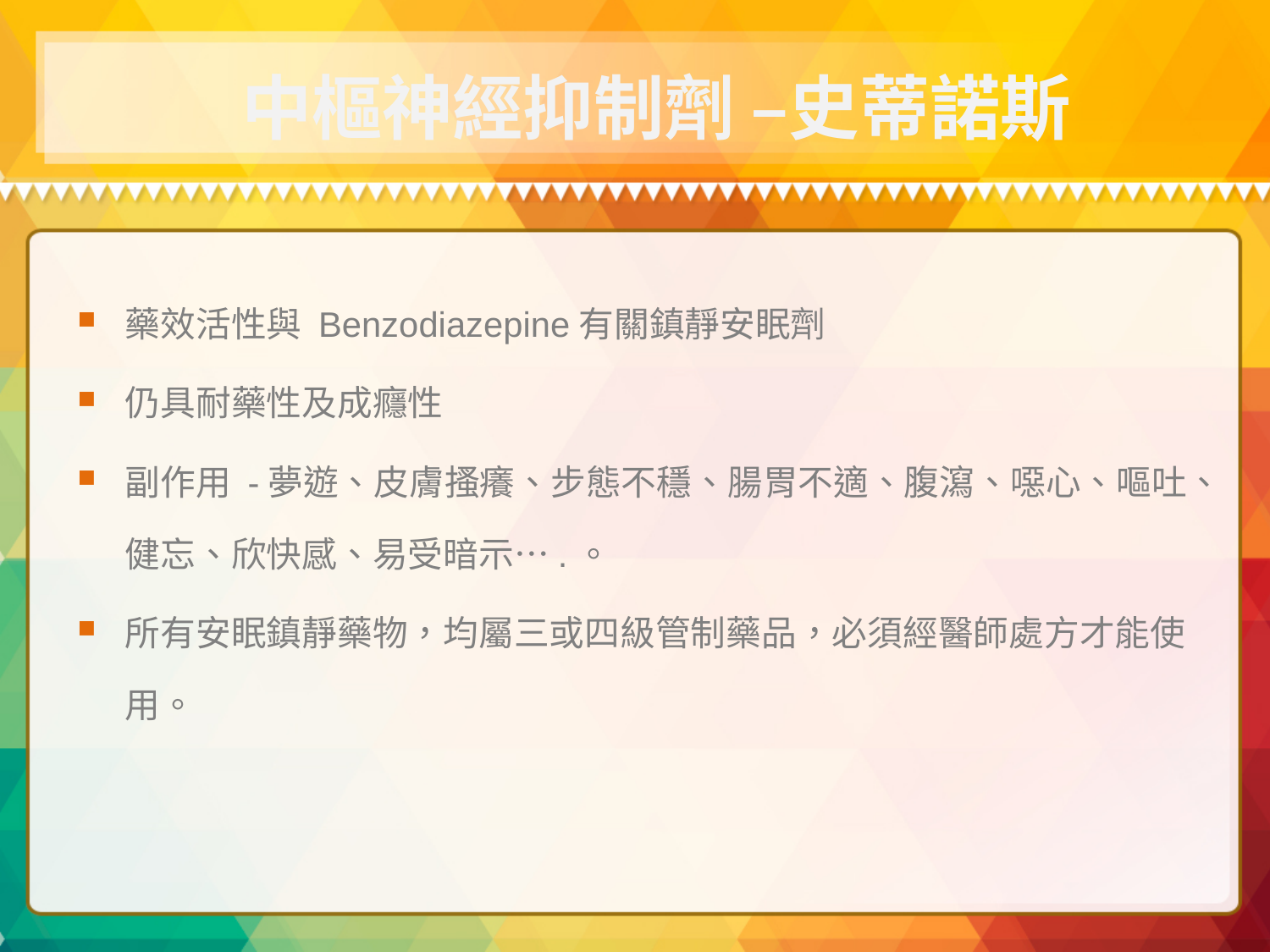

中樞神經抑制劑 –史蒂諾斯
藥效活性與 Benzodiazepine有關鎮靜安眠劑
仍具耐藥性及成癮性
副作用 -夢遊、皮膚搔癢、步態不穩、腸胃不適、腹瀉、噁心、嘔吐、健忘、欣快感、易受暗示….。
所有安眠鎮靜藥物，均屬三或四級管制藥品，必須經醫師處方才能使用。